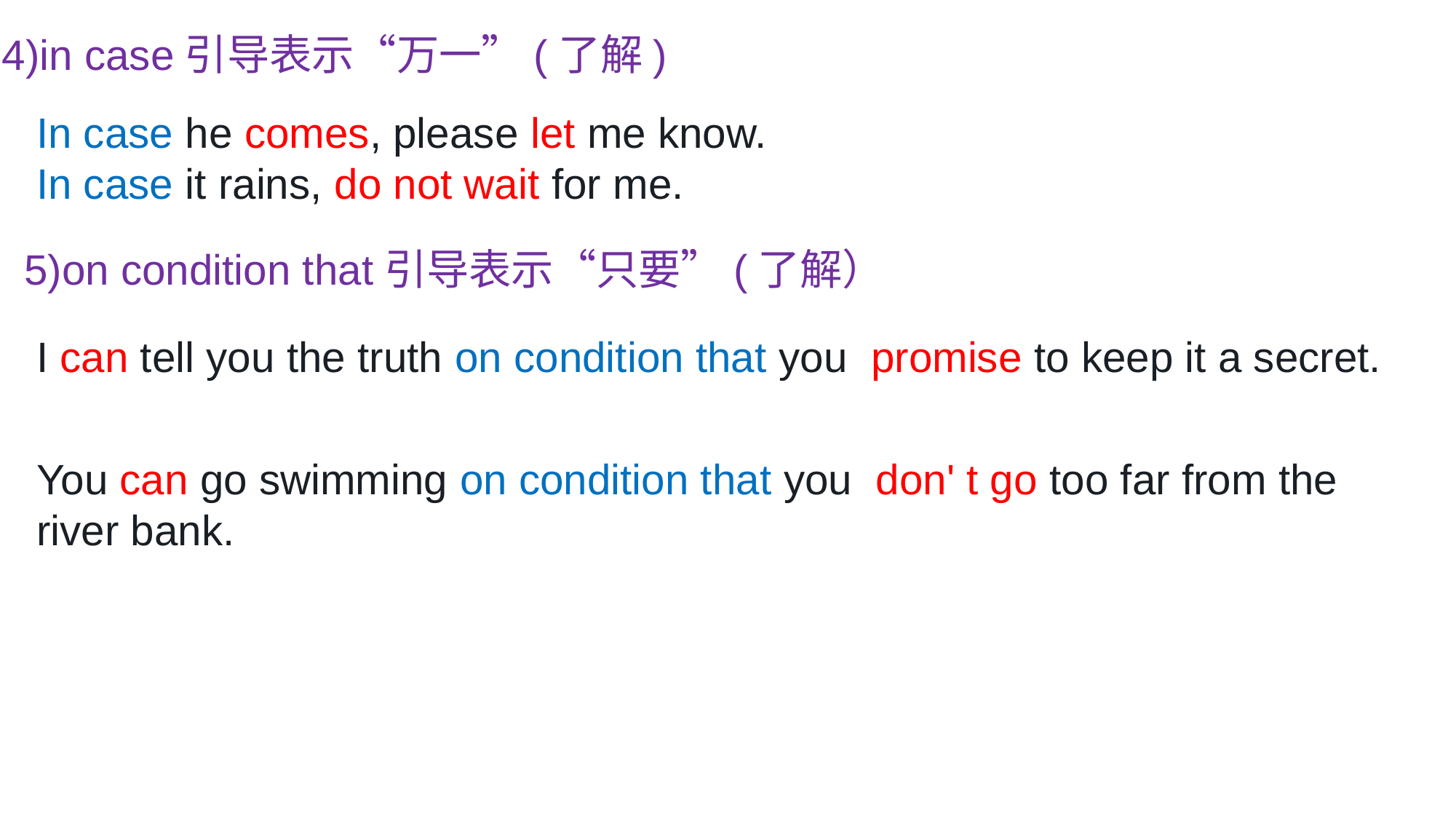

4)in case引导表示“万一”(了解)
In case he comes, please let me know.
In case it rains, do not wait for me.
5)on condition that引导表示“只要”(了解）
I can tell you the truth on condition that you  promise to keep it a secret.
You can go swimming on condition that you  don' t go too far from the river bank.